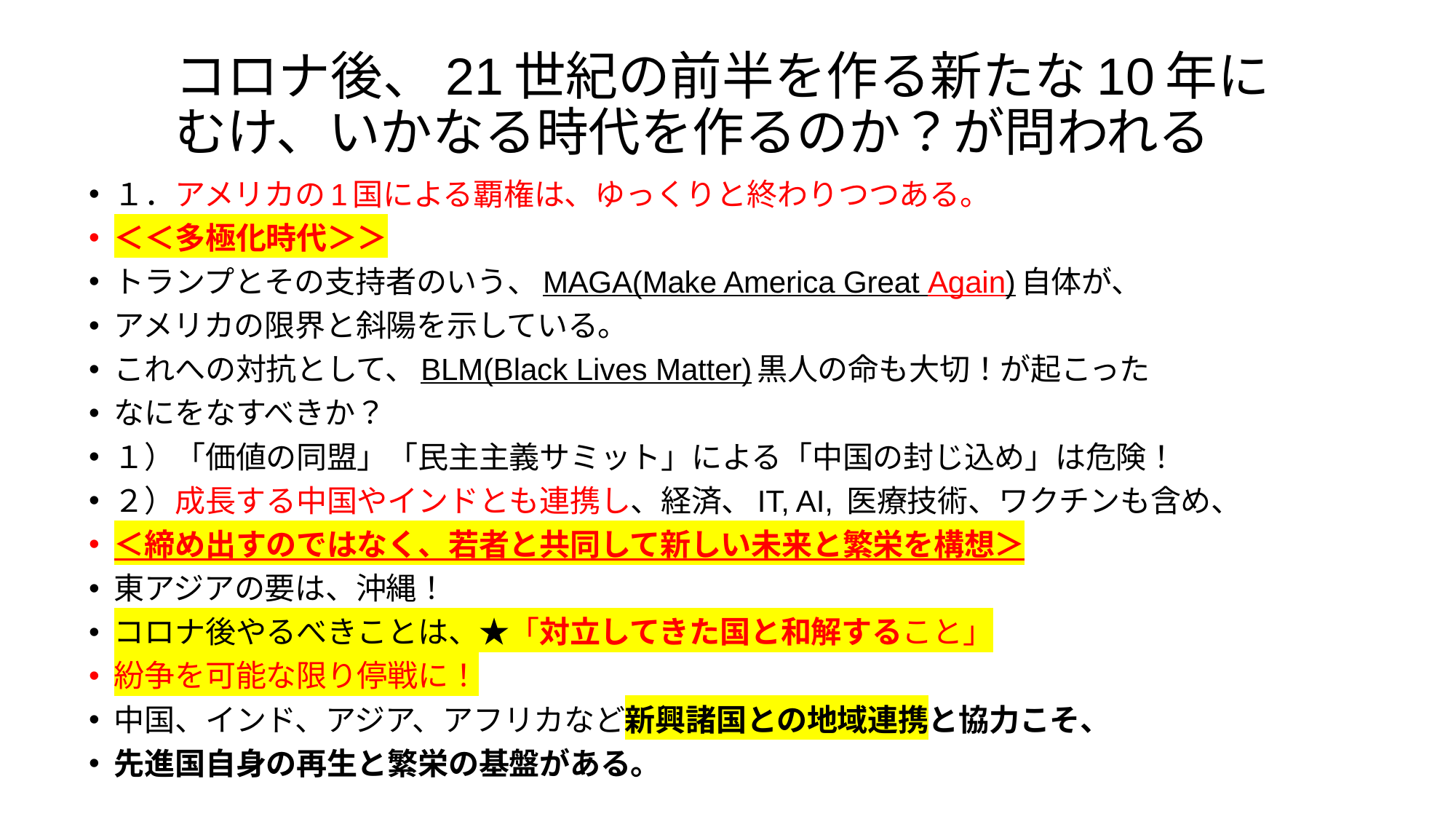

# コロナ後、21世紀の前半を作る新たな10年にむけ、いかなる時代を作るのか？が問われる
１．アメリカの1国による覇権は、ゆっくりと終わりつつある。
＜＜多極化時代＞＞
トランプとその支持者のいう、MAGA(Make America Great Again)自体が、
アメリカの限界と斜陽を示している。
これへの対抗として、BLM(Black Lives Matter)黒人の命も大切！が起こった
なにをなすべきか？
１）「価値の同盟」「民主主義サミット」による「中国の封じ込め」は危険！
２）成長する中国やインドとも連携し、経済、IT, AI, 医療技術、ワクチンも含め、
＜締め出すのではなく、若者と共同して新しい未来と繁栄を構想＞
東アジアの要は、沖縄！
コロナ後やるべきことは、★「対立してきた国と和解すること」
紛争を可能な限り停戦に！
中国、インド、アジア、アフリカなど新興諸国との地域連携と協力こそ、
先進国自身の再生と繁栄の基盤がある。